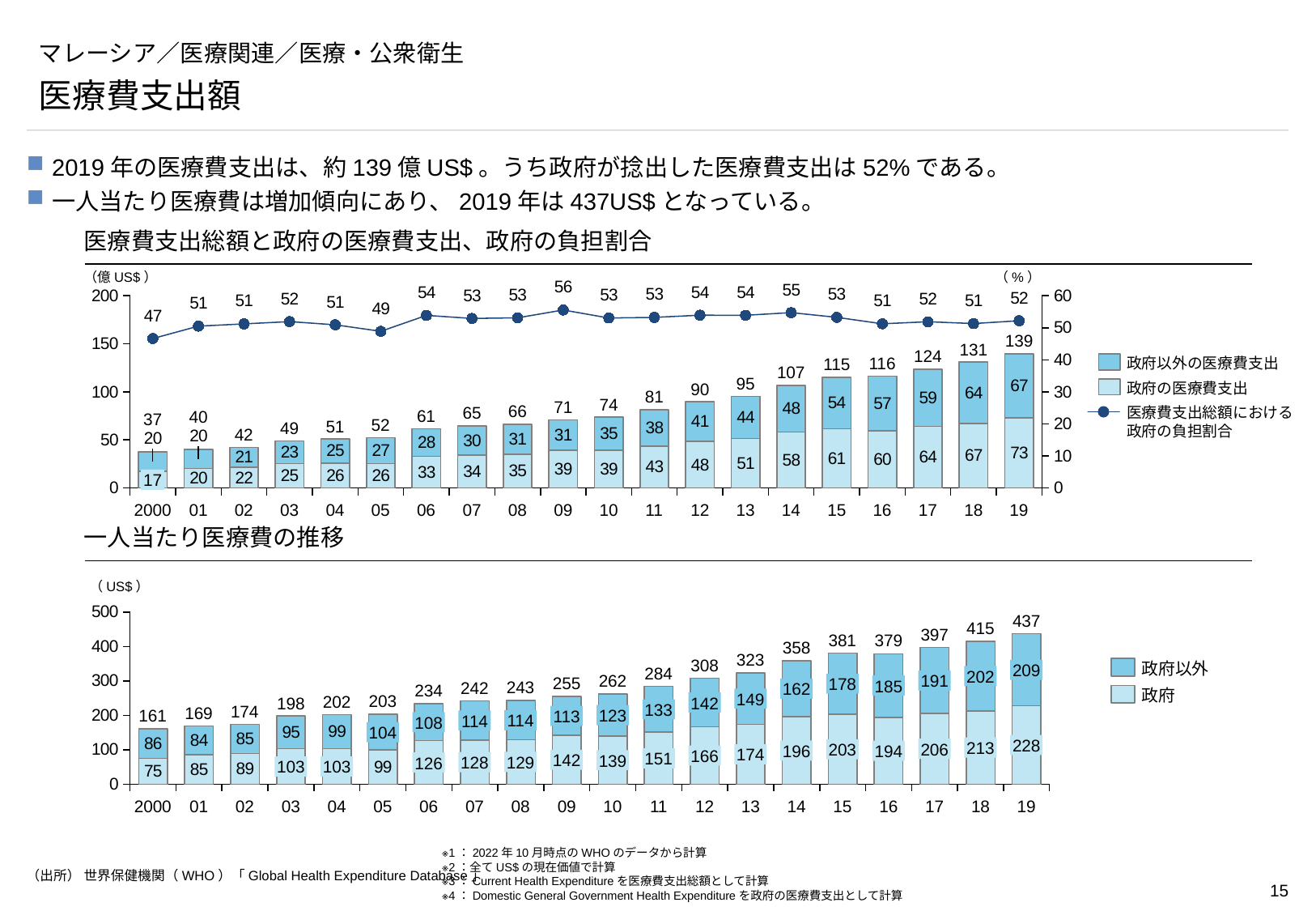

# マレーシア／医療関連／医療・公衆衛生
医療費支出額
2019年の医療費支出は、約139億US$。うち政府が捻出した医療費支出は52%である。
一人当たり医療費は増加傾向にあり、2019年は437US$となっている。
医療費支出総額と政府の医療費支出、政府の負担割合
（億US$）
（%）

### Chart

| Category |  |  |  |
|---|---|---|---|
139
131
124
116
政府以外の医療費支出
115

107
95
90
政府の医療費支出

81
74
71
66
65
医療費支出総額における
政府の負担割合
61
40

37
52
51
49
42
17
2000
01
02
03
04
05
06
07
08
09
10
11
12
13
14
15
16
17
18
19
一人当たり医療費の推移
（US$）

### Chart

| Category |  |  |
|---|---|---|
437
415
397
381
379
358
323
308
政府以外

209
284
202
262
191
255
178
185
243
242
162
234
政府

149
203
202
198
142
133
174
169
123
161
113
114
114
108
104
228
213
206
203
196
194
174
166
151
142
139
129
128
126
103
103
2000
01
02
03
04
05
06
07
08
09
10
11
12
13
14
15
16
17
18
19
※1：2022年10月時点のWHOのデータから計算
※2：全てUS$の現在価値で計算
※3：Current Health Expenditureを医療費支出総額として計算
※4：Domestic General Government Health Expenditureを政府の医療費支出として計算
（出所） 世界保健機関（WHO）「Global Health Expenditure Database」